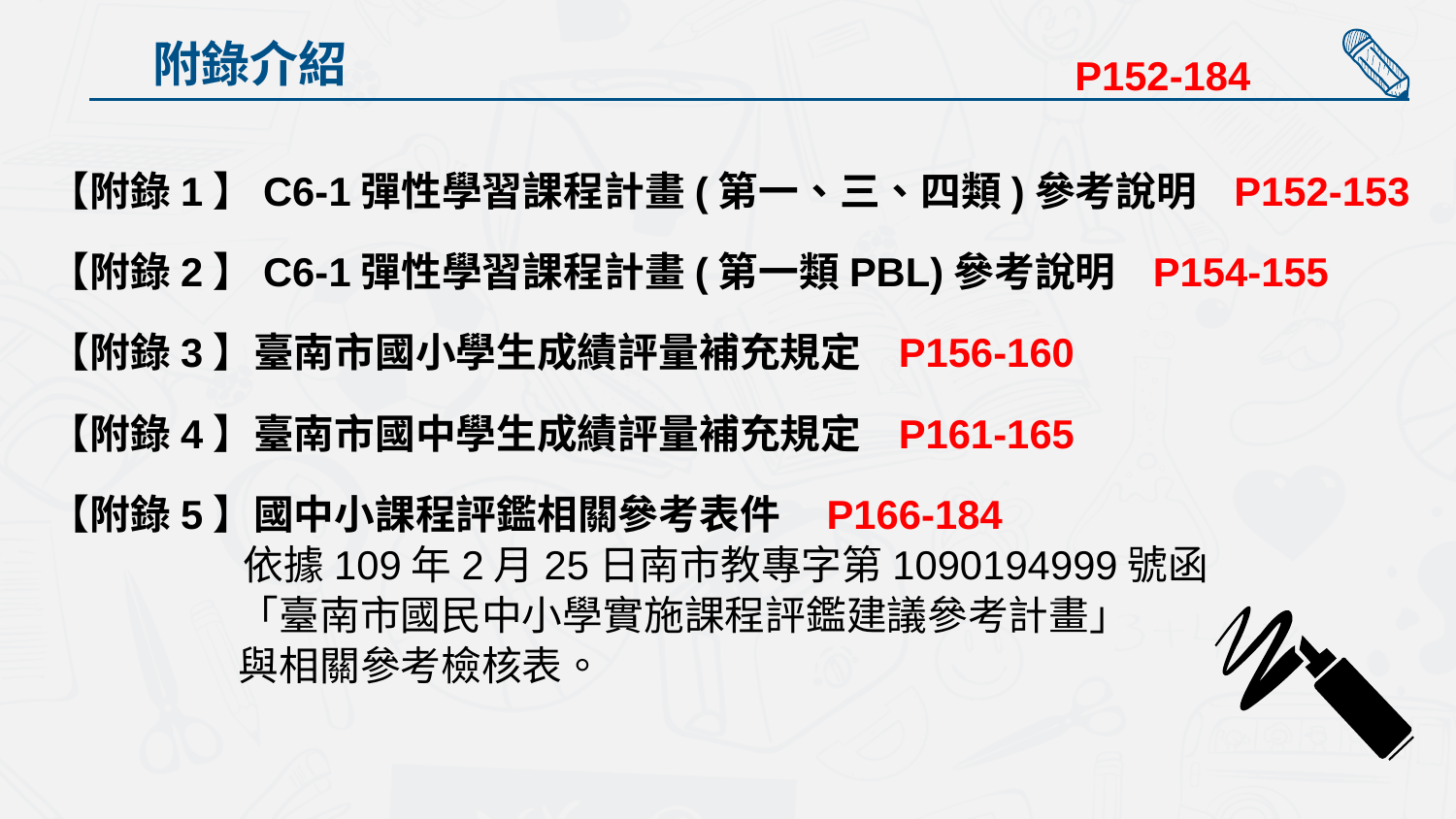

附錄介紹
P152-184
【附錄1】C6-1彈性學習課程計畫(第一、三、四類)參考說明   P152-153
【附錄2】C6-1彈性學習課程計畫(第一類PBL)參考說明   P154-155
【附錄3】臺南市國小學生成績評量補充規定   P156-160
【附錄4】臺南市國中學生成績評量補充規定   P161-165
【附錄5】國中小課程評鑑相關參考表件    P166-184
                    依據109年2月25日南市教專字第1090194999號函
                    「臺南市國民中小學實施課程評鑑建議參考計畫」
                    與相關參考檢核表。